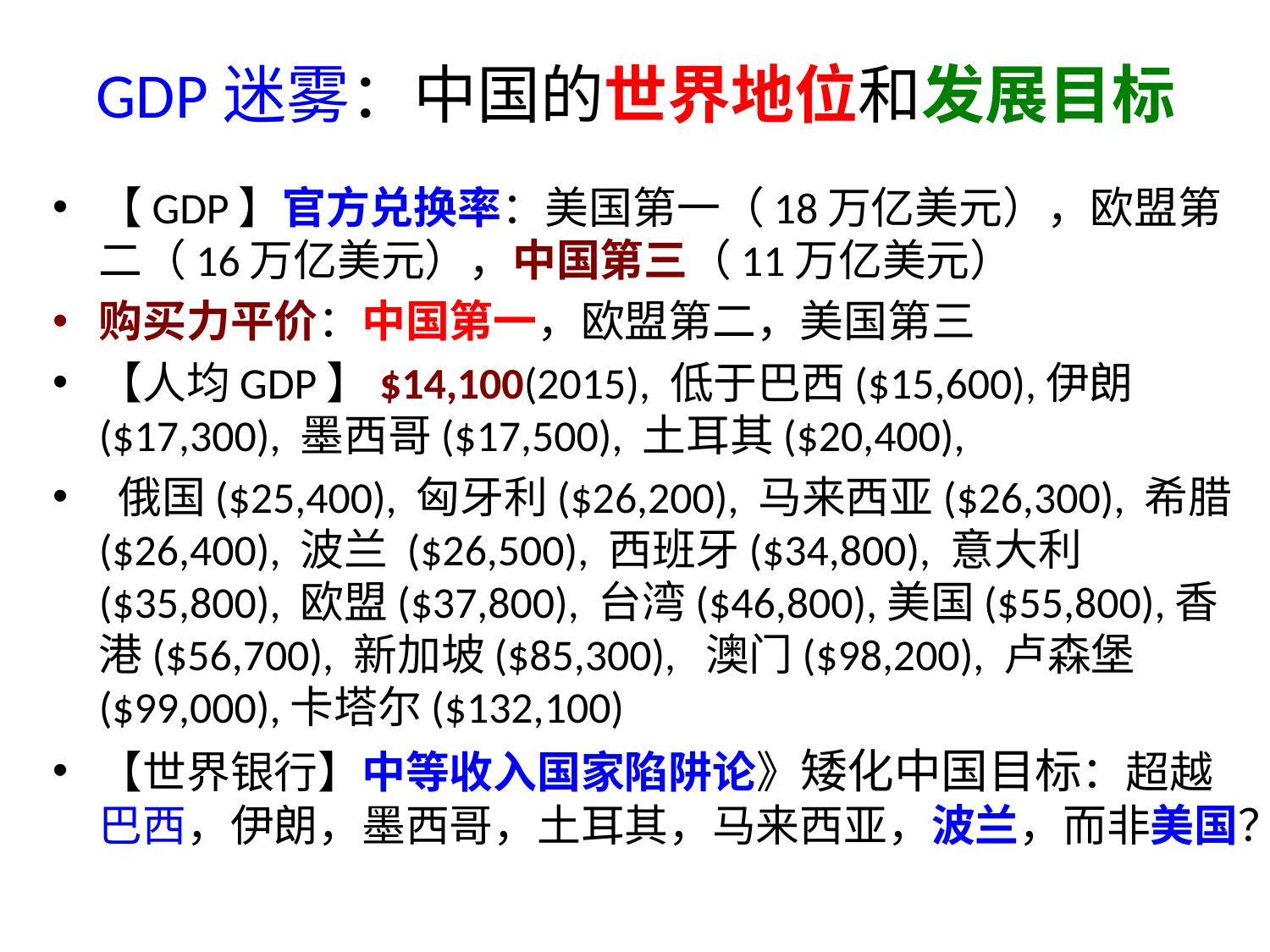

# GDP迷雾：中国的世界地位和发展目标
【GDP】官方兑换率：美国第一（18万亿美元），欧盟第二（16万亿美元），中国第三（11万亿美元）
购买力平价：中国第一，欧盟第二，美国第三
【人均GDP】$14,100(2015), 低于巴西($15,600),伊朗($17,300), 墨西哥($17,500), 土耳其($20,400),
 俄国($25,400), 匈牙利($26,200), 马来西亚($26,300), 希腊($26,400), 波兰 ($26,500), 西班牙($34,800), 意大利($35,800), 欧盟($37,800), 台湾($46,800),美国($55,800),香港($56,700), 新加坡($85,300),  澳门($98,200), 卢森堡($99,000),卡塔尔($132,100)
【世界银行】中等收入国家陷阱论》矮化中国目标：超越巴西，伊朗，墨西哥，土耳其，马来西亚，波兰，而非美国？